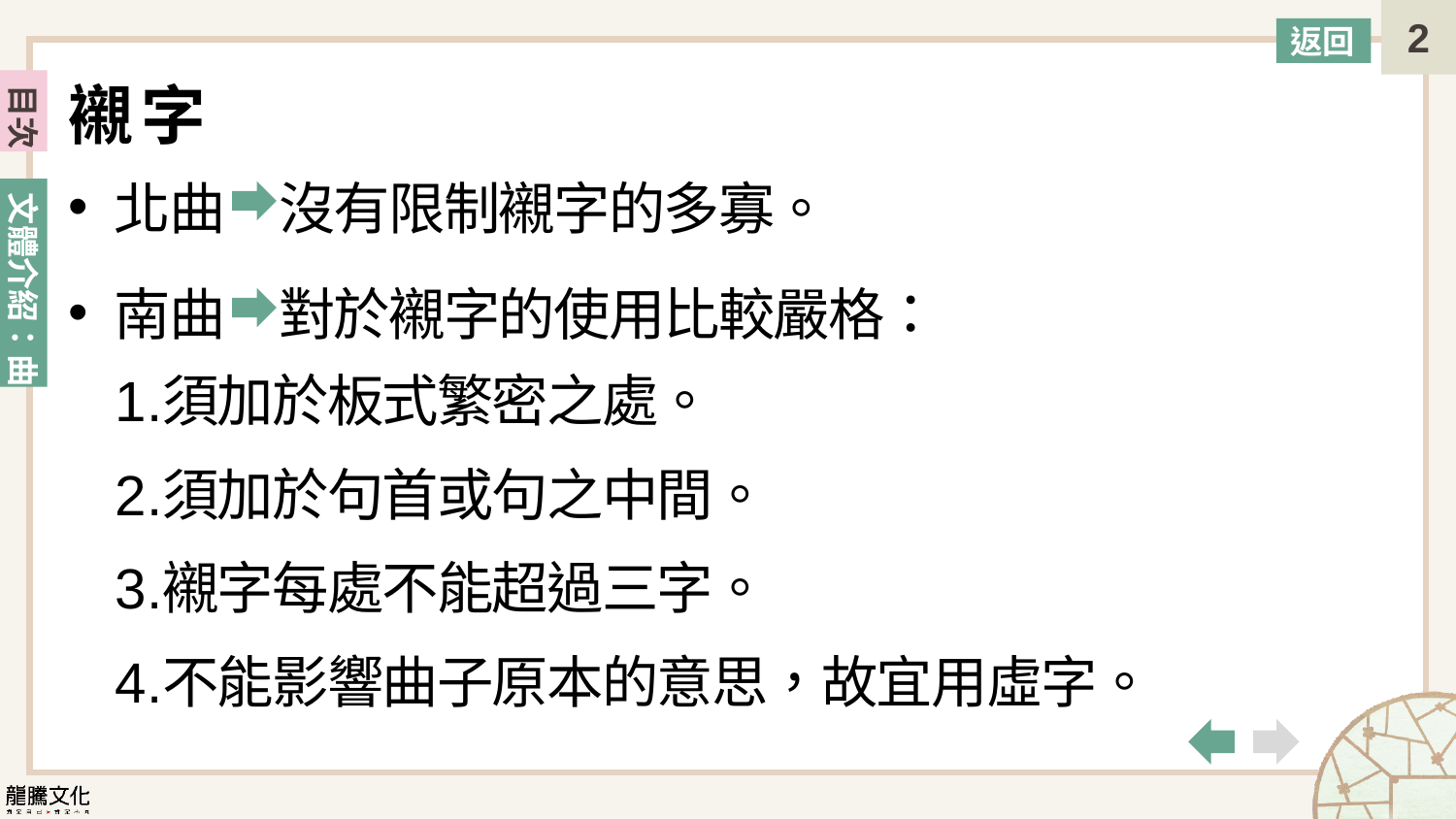

返回
襯字
北曲　沒有限制襯字的多寡。
南曲　對於襯字的使用比較嚴格：

須加於板式繁密之處。
須加於句首或句之中間。
襯字每處不能超過三字。
不能影響曲子原本的意思，故宜用虛字。